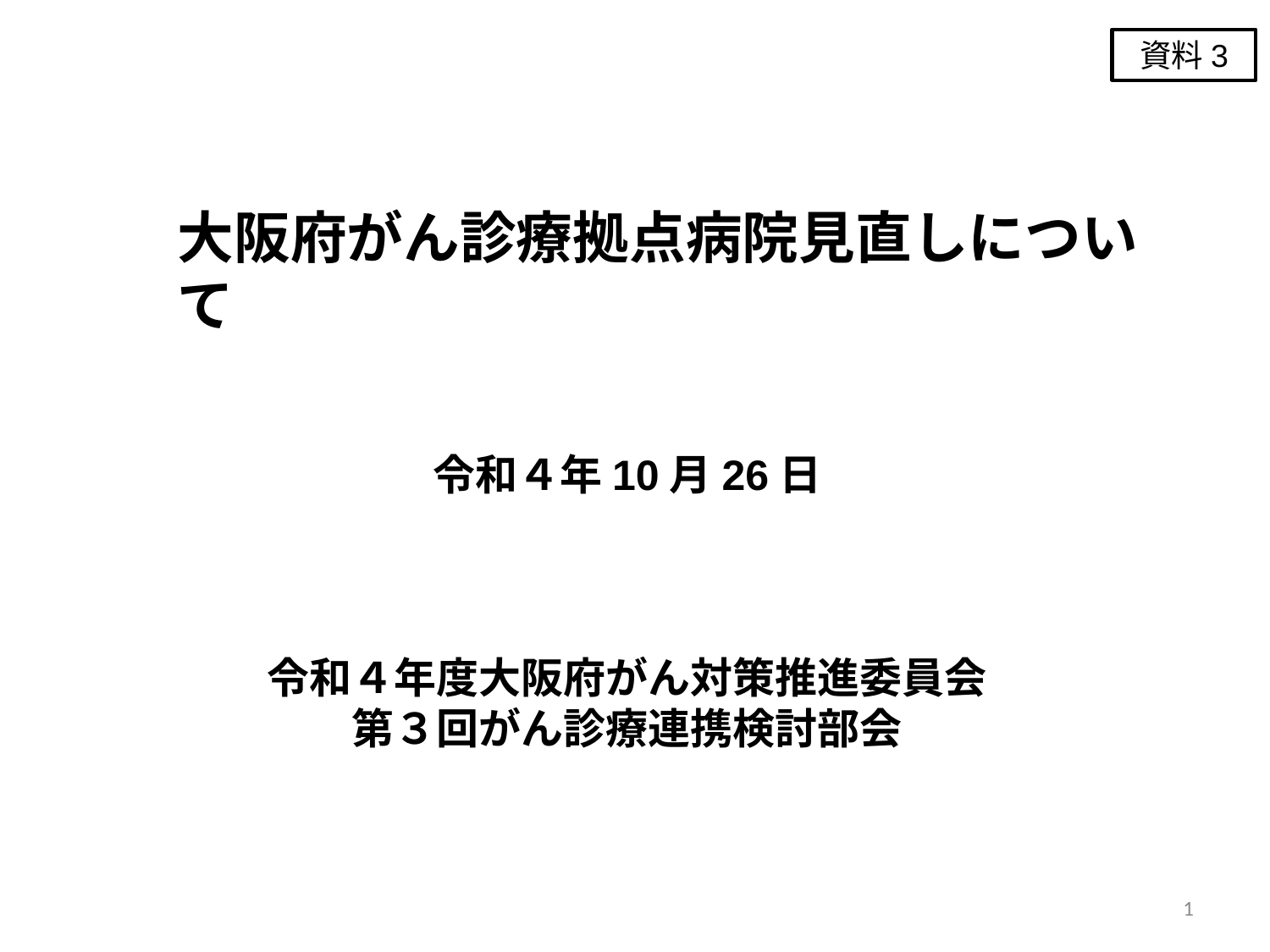

資料3
大阪府がん診療拠点病院見直しについて

令和４年10月26日
令和４年度大阪府がん対策推進委員会
第３回がん診療連携検討部会
1